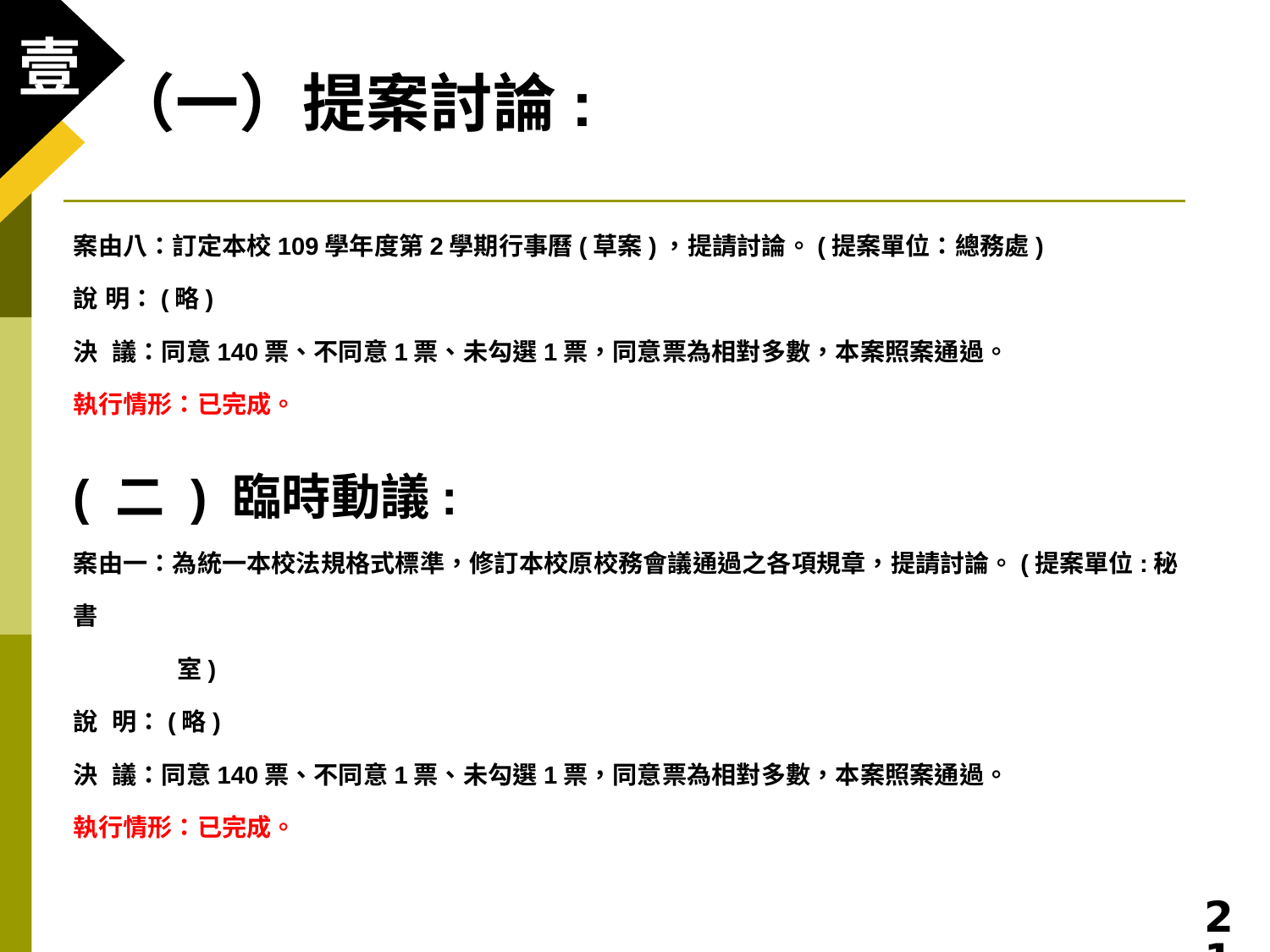

（一）提案討論:
案由八：訂定本校109學年度第2學期行事曆(草案)，提請討論。(提案單位：總務處)
說 明：(略)
決  議：同意140票、不同意1票、未勾選1票，同意票為相對多數，本案照案通過。
執行情形：已完成。

( 二 ) 臨時動議:
案由一：為統一本校法規格式標準，修訂本校原校務會議通過之各項規章，提請討論。(提案單位:秘書
              室)
說  明：(略)
決  議：同意140票、不同意1票、未勾選1票，同意票為相對多數，本案照案通過。
執行情形：已完成。
21